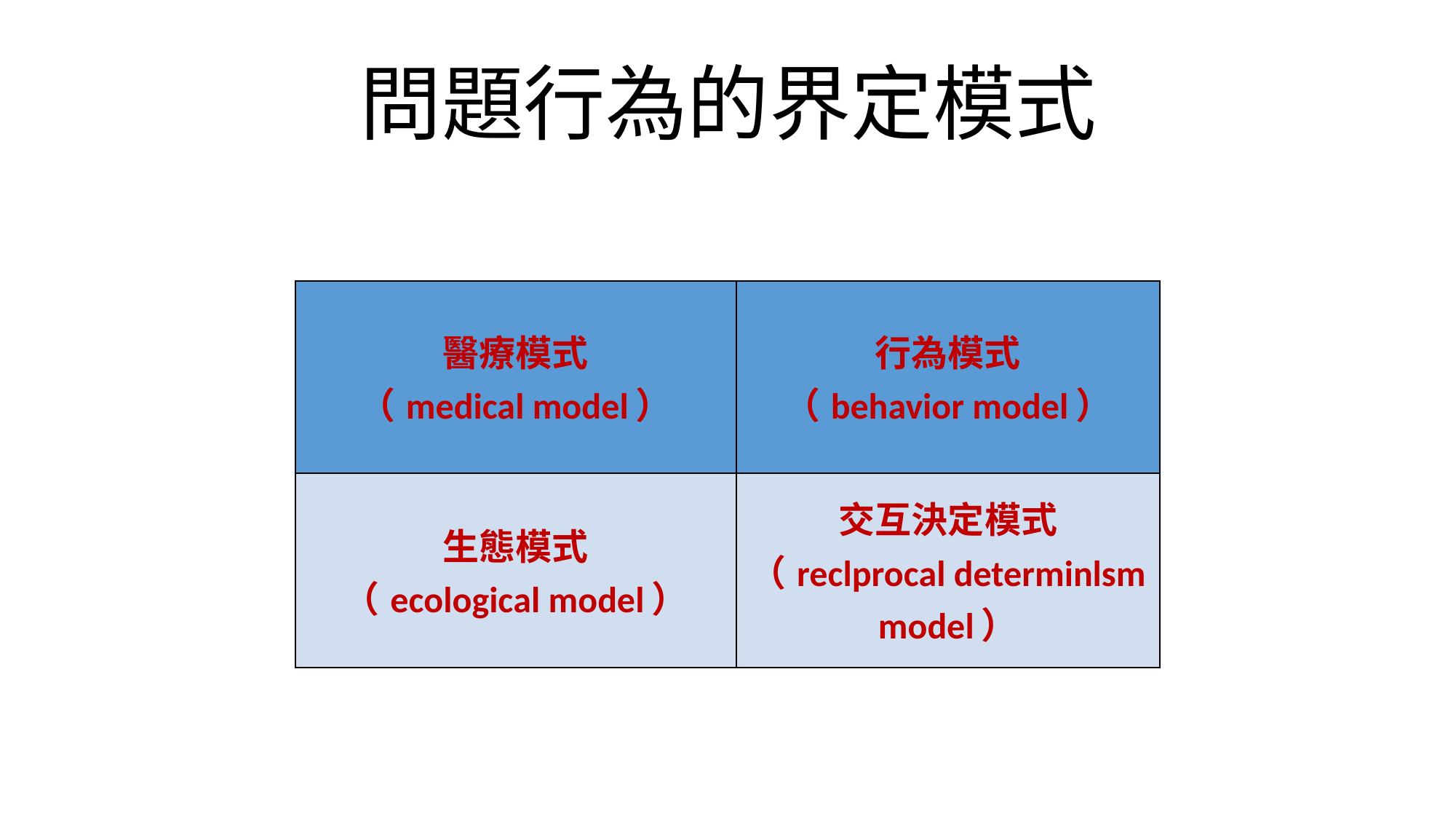

問題行為的界定模式
| 醫療模式 （medical model） | 行為模式 （behavior model） |
| --- | --- |
| 生態模式 （ecological model） | 交互決定模式 （reclprocal determinlsm model） |